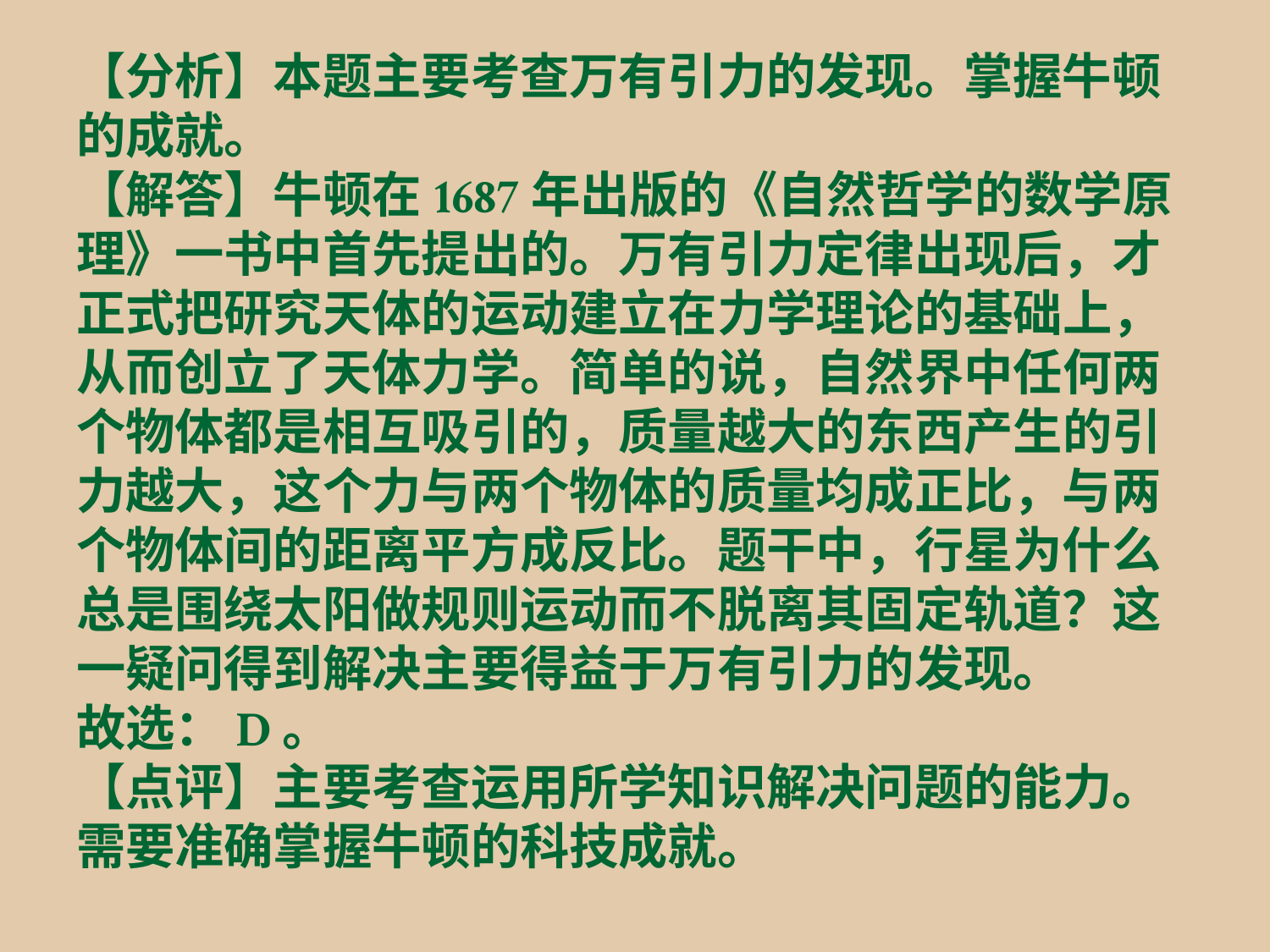

# 【分析】本题主要考查万有引力的发现。掌握牛顿的成就。 【解答】牛顿在1687年出版的《自然哲学的数学原理》一书中首先提出的。万有引力定律出现后，才正式把研究天体的运动建立在力学理论的基础上，从而创立了天体力学。简单的说，自然界中任何两个物体都是相互吸引的，质量越大的东西产生的引力越大，这个力与两个物体的质量均成正比，与两个物体间的距离平方成反比。题干中，行星为什么总是围绕太阳做规则运动而不脱离其固定轨道？这一疑问得到解决主要得益于万有引力的发现。 故选：D。 【点评】主要考查运用所学知识解决问题的能力。需要准确掌握牛顿的科技成就。